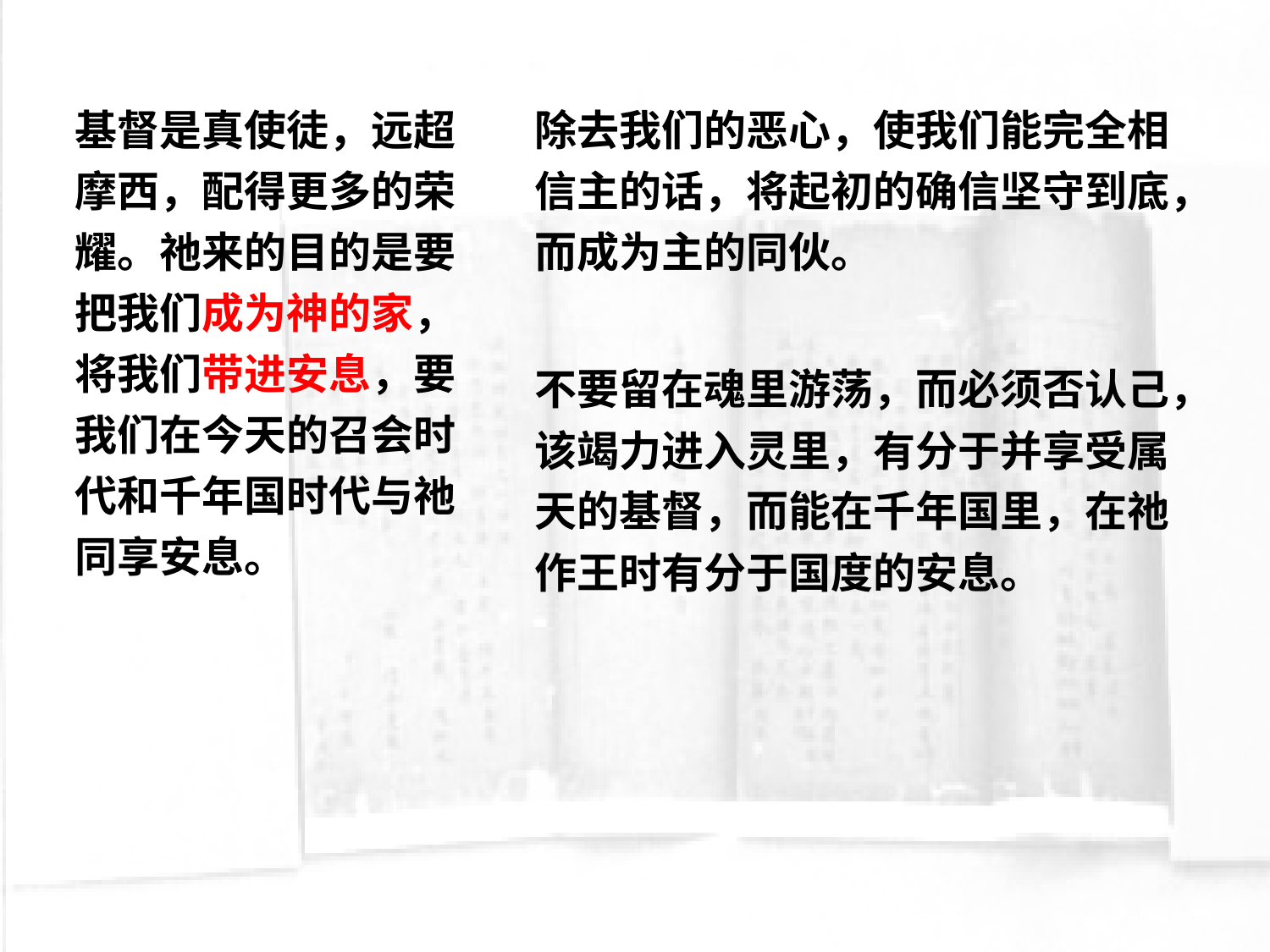

基督是真使徒，远超摩西，配得更多的荣耀。祂来的目的是要把我们成为神的家，将我们带进安息，要我们在今天的召会时代和千年国时代与祂同享安息。
除去我们的恶心，使我们能完全相信主的话，将起初的确信坚守到底，而成为主的同伙。
不要留在魂里游荡，而必须否认己，该竭力进入灵里，有分于并享受属天的基督，而能在千年国里，在祂作王时有分于国度的安息。